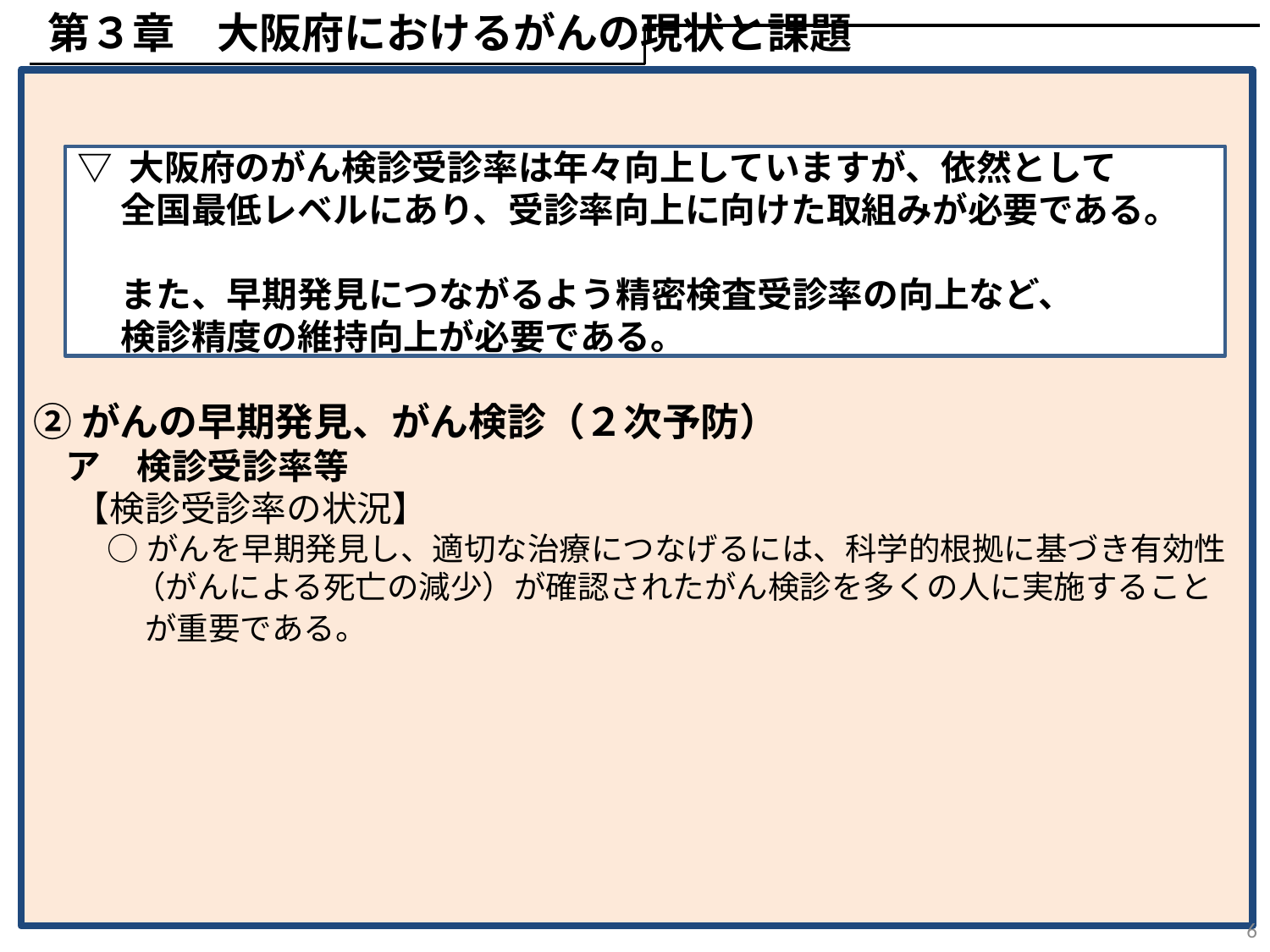

第３章　大阪府におけるがんの現状と課題

②がんの早期発見、がん検診（２次予防）
   ア　検診受診率等
 【検診受診率の状況】
○がんを早期発見し、適切な治療につなげるには、科学的根拠に基づき有効性
（がんによる死亡の減少）が確認されたがん検診を多くの人に実施すること
が重要である。

▽ 大阪府のがん検診受診率は年々向上していますが、依然として
　 全国最低レベルにあり、受診率向上に向けた取組みが必要である。
　 また、早期発見につながるよう精密検査受診率の向上など、
　 検診精度の維持向上が必要である。
6